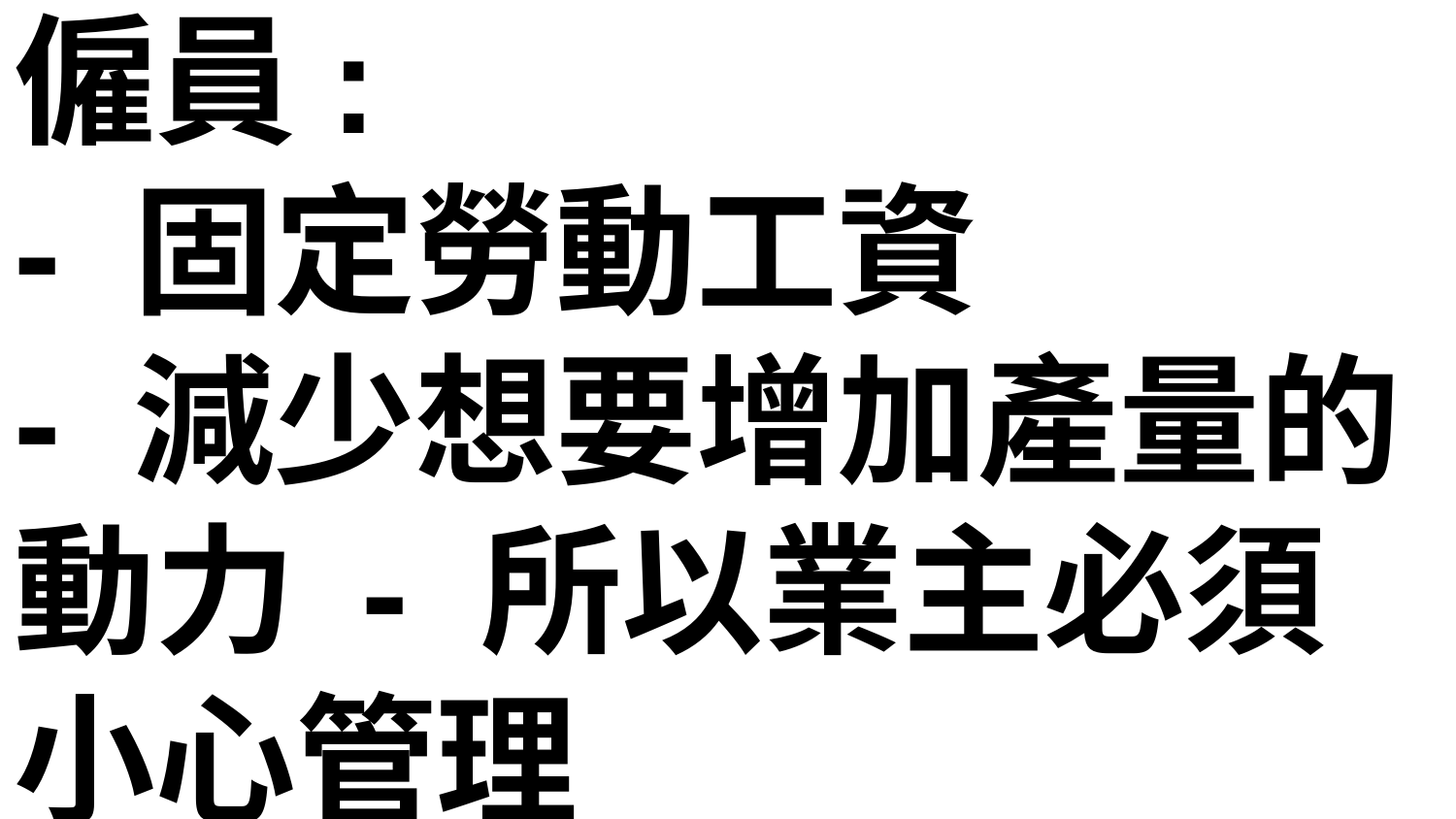

僱員:
- 固定勞動工資
- 減少想要增加產量的動力 - 所以業主必須小心管理